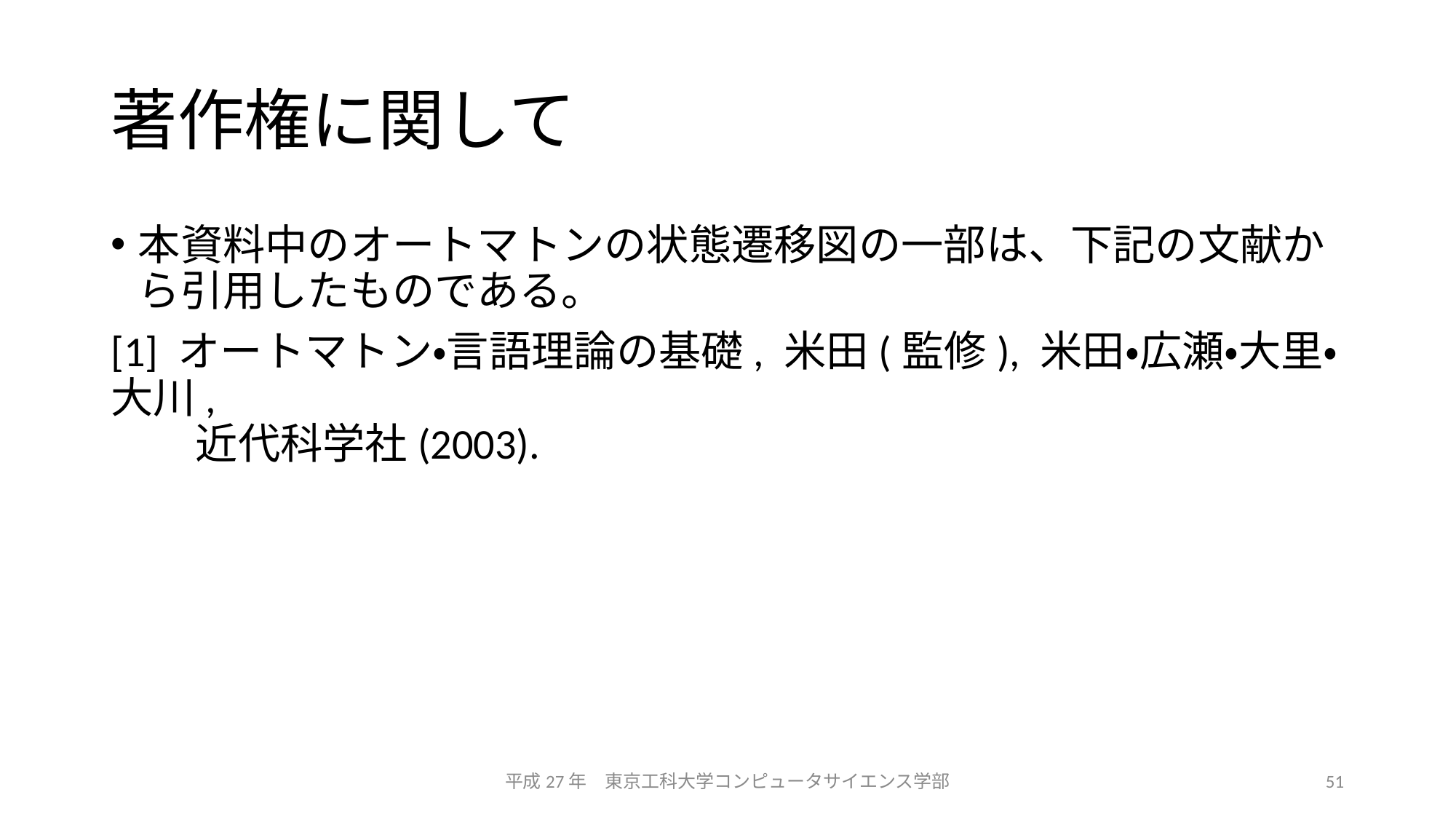

# 著作権に関して
本資料中のオートマトンの状態遷移図の一部は、下記の文献から引用したものである。
[1] オートマトン・言語理論の基礎, 米田(監修), 米田・広瀬・大里・大川,
　　近代科学社(2003).
平成27年　東京工科大学コンピュータサイエンス学部
51